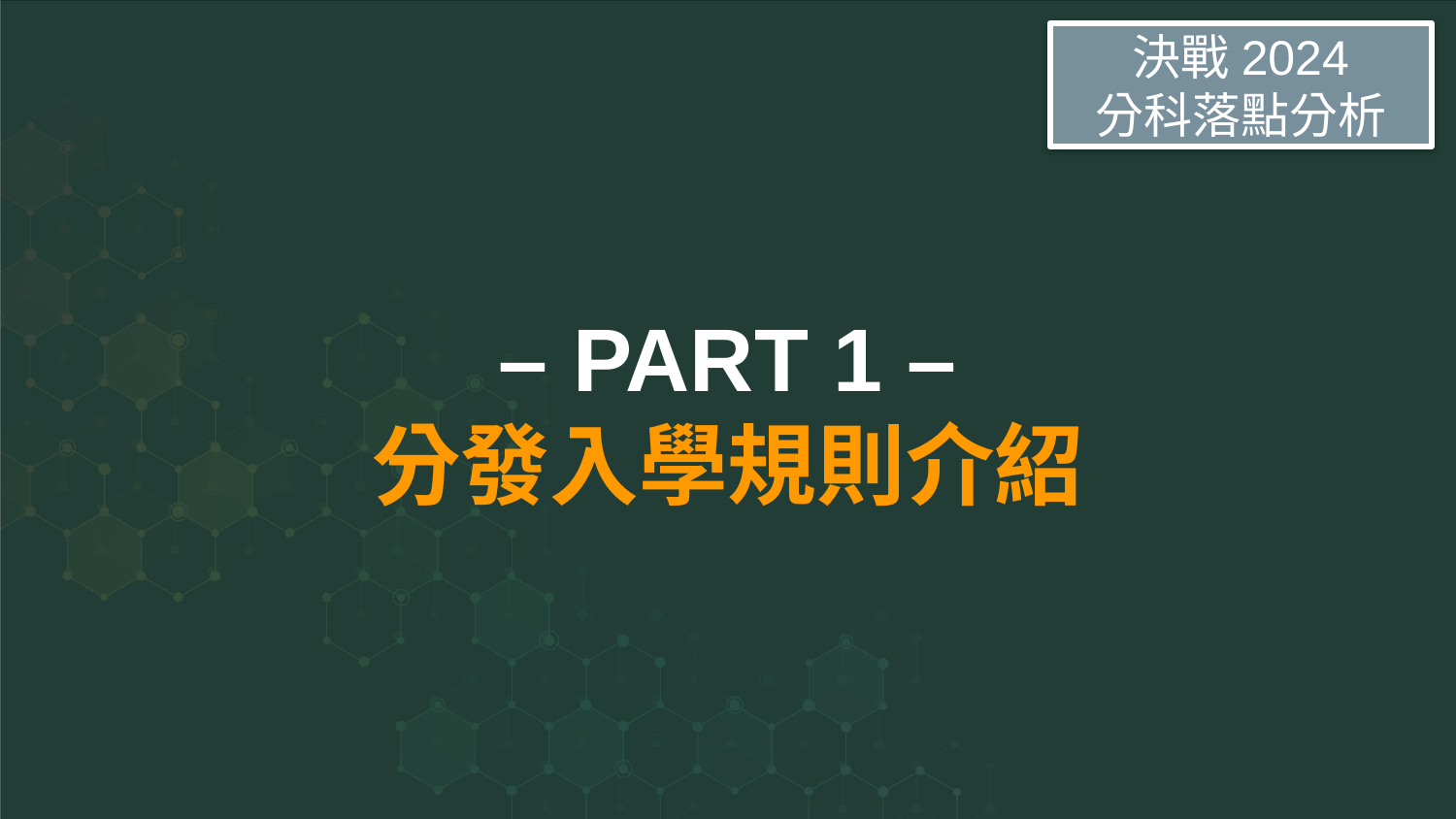

決戰2024
分科落點分析
# – PART 1 –
分發入學規則介紹